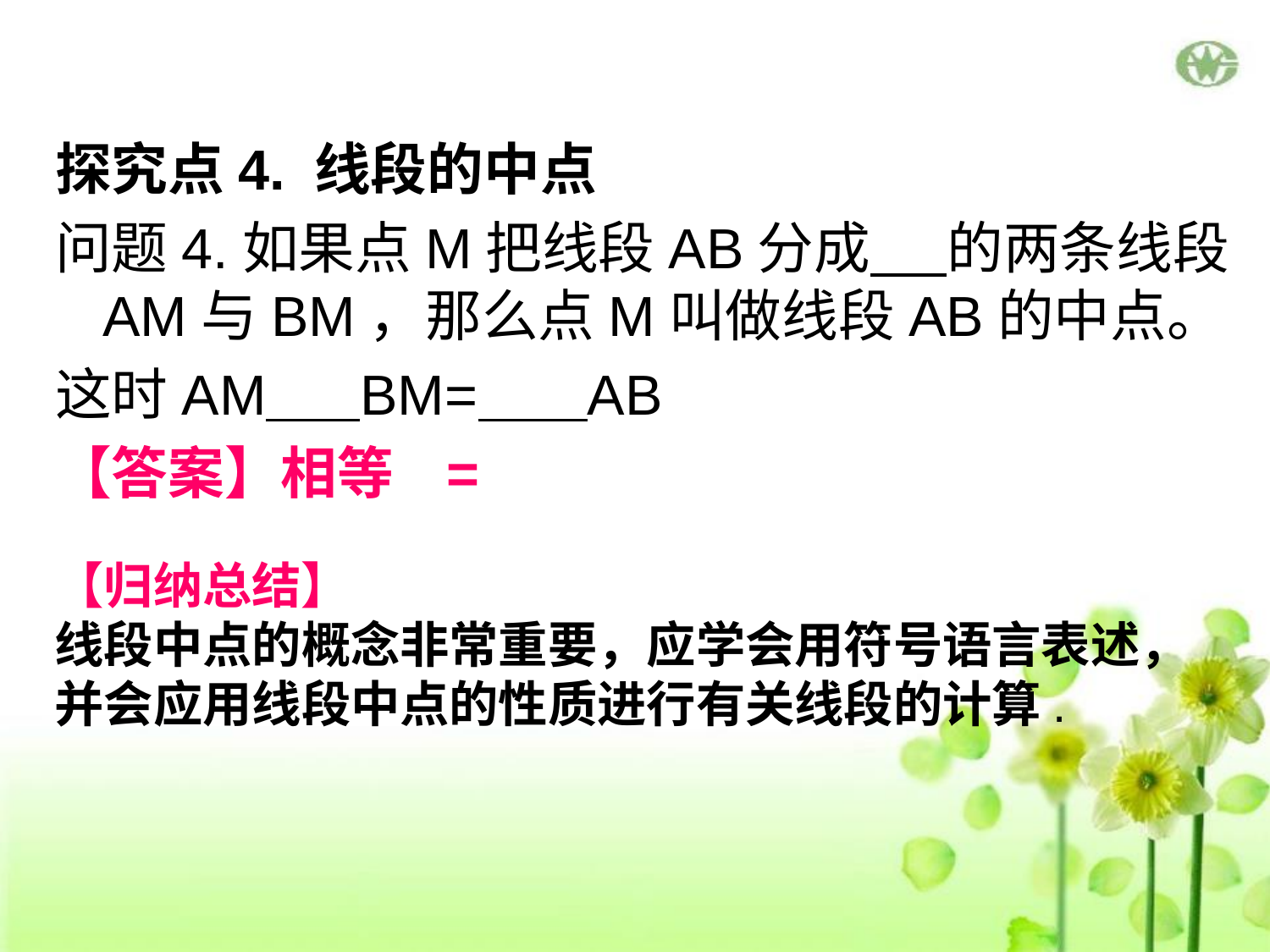

探究点4. 线段的中点
问题4.如果点M把线段AB分成      的两条线段AM与BM，那么点M叫做线段AB的中点。
这时AM      BM=       AB
【答案】相等   =
【归纳总结】
线段中点的概念非常重要，应学会用符号语言表述，并会应用线段中点的性质进行有关线段的计算.